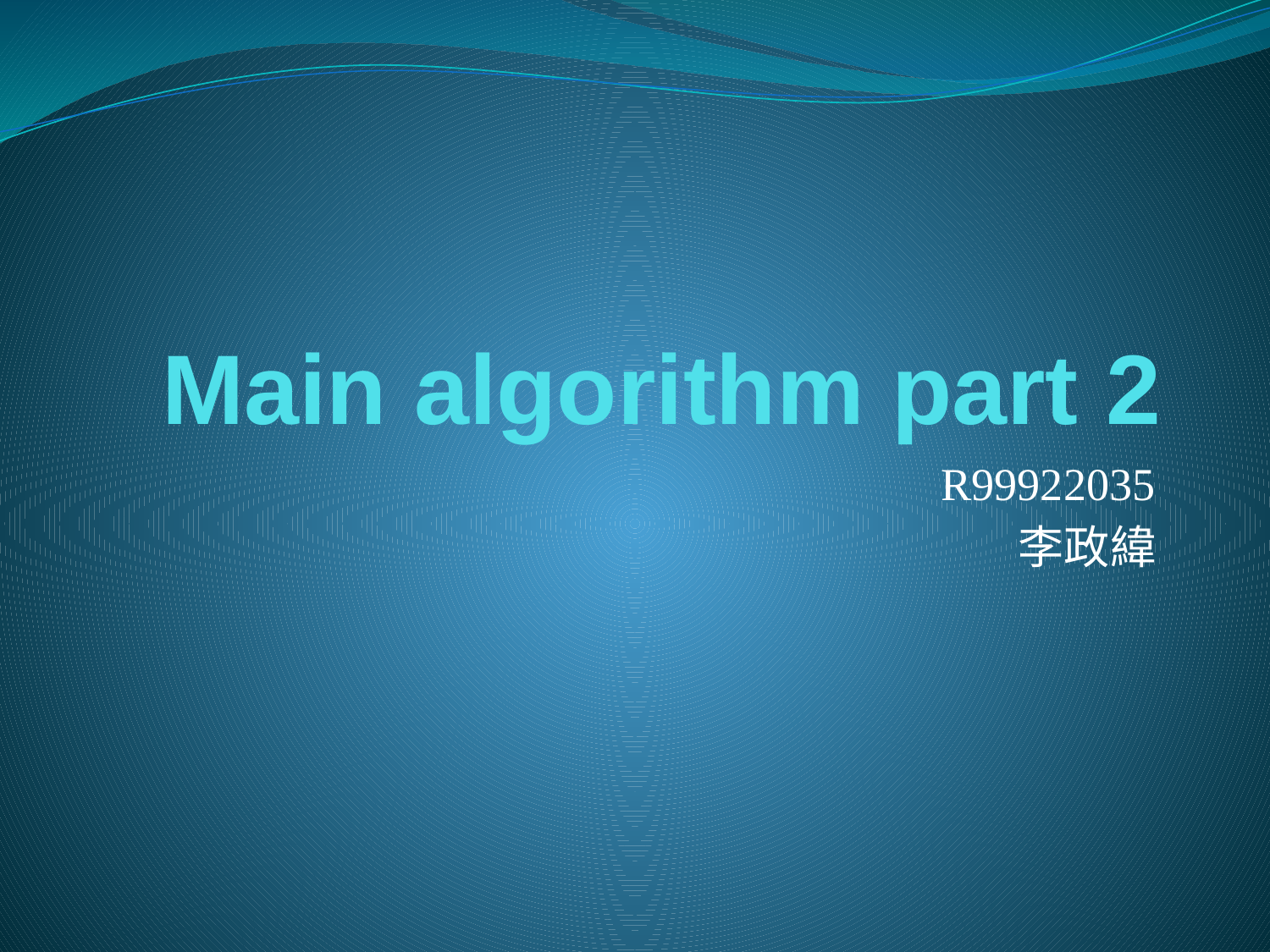

# Main algorithm part 2
R99922035
李政緯